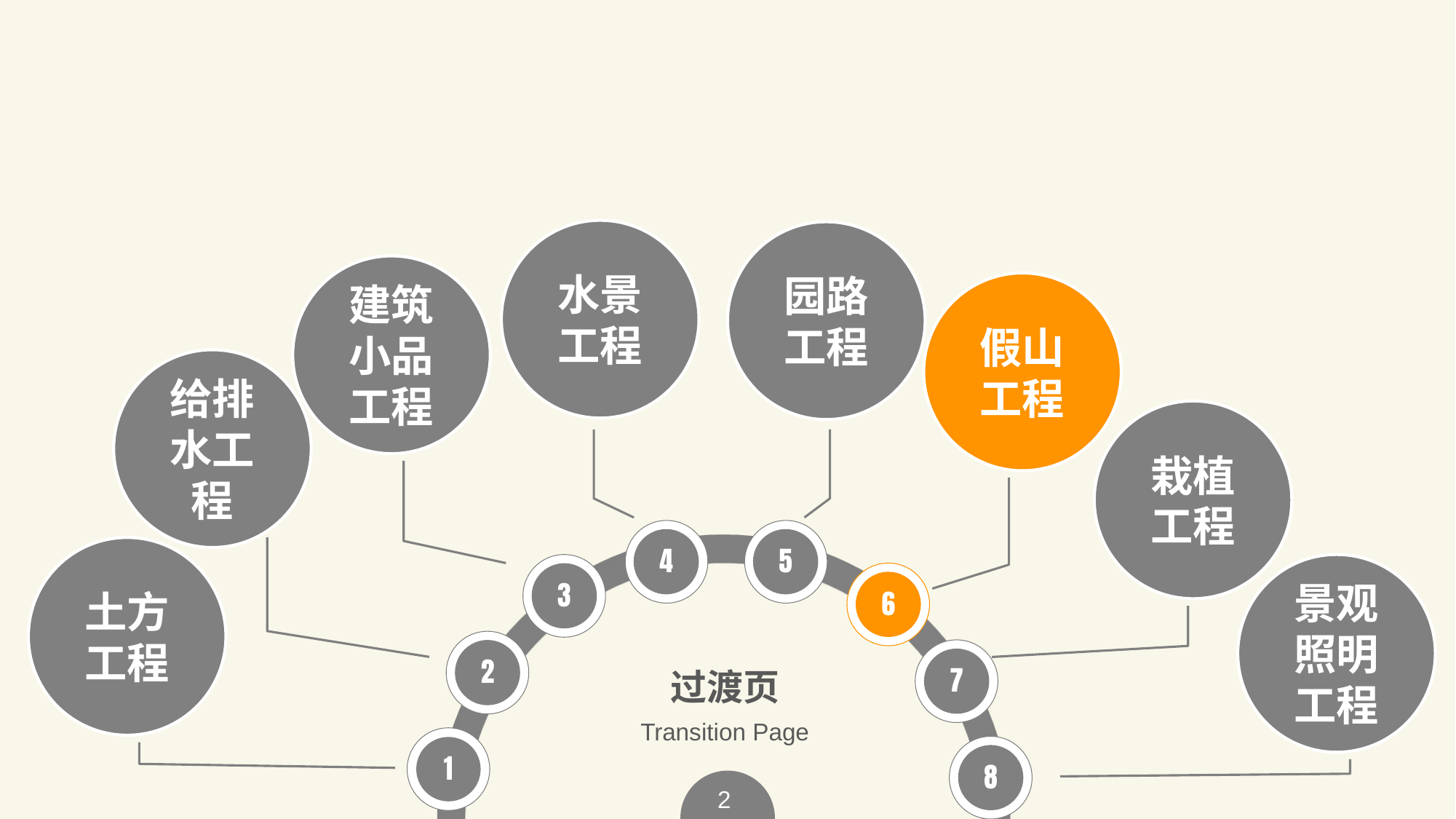

水景工程
园路工程
建筑小品工程
假山工程
给排水工程
栽植工程

4

5

土方工程

3
景观照明工程

6

2

7

1

8